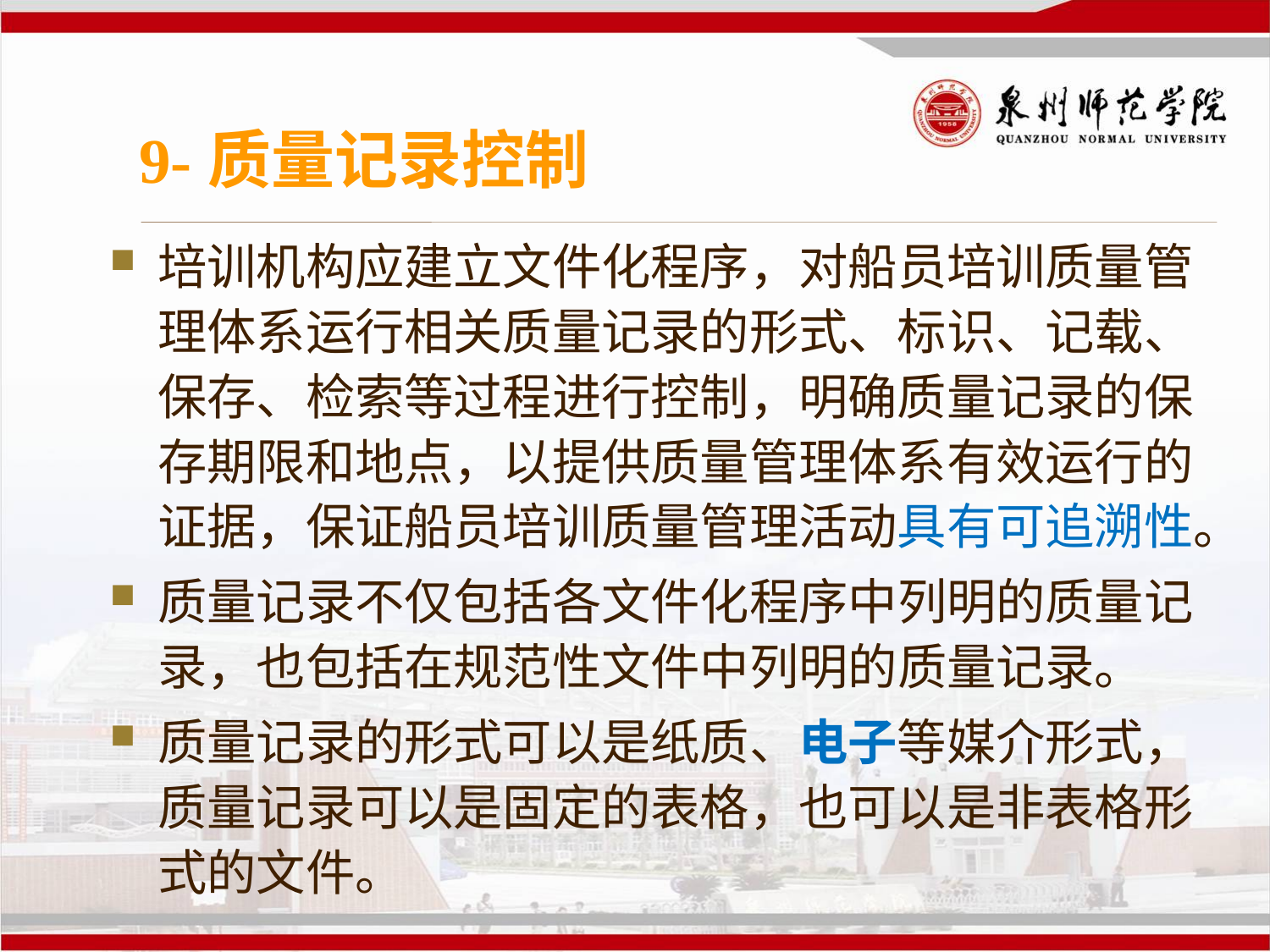

# 9-质量记录控制
培训机构应建立文件化程序，对船员培训质量管理体系运行相关质量记录的形式、标识、记载、保存、检索等过程进行控制，明确质量记录的保存期限和地点，以提供质量管理体系有效运行的证据，保证船员培训质量管理活动具有可追溯性。
质量记录不仅包括各文件化程序中列明的质量记录，也包括在规范性文件中列明的质量记录。
质量记录的形式可以是纸质、电子等媒介形式，质量记录可以是固定的表格，也可以是非表格形式的文件。